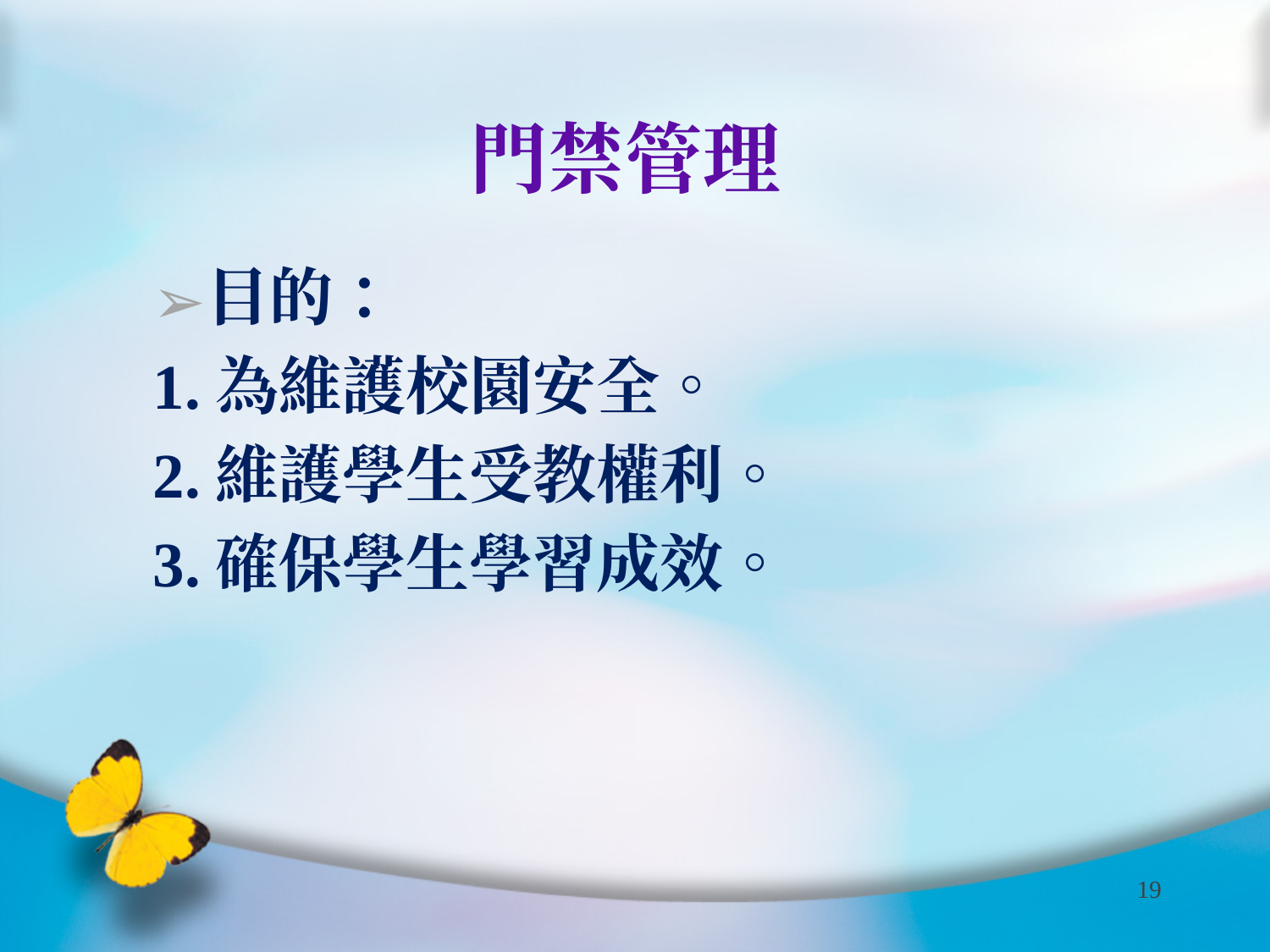

# 門禁管理
目的：
1.為維護校園安全。
2.維護學生受教權利。
3.確保學生學習成效。
19